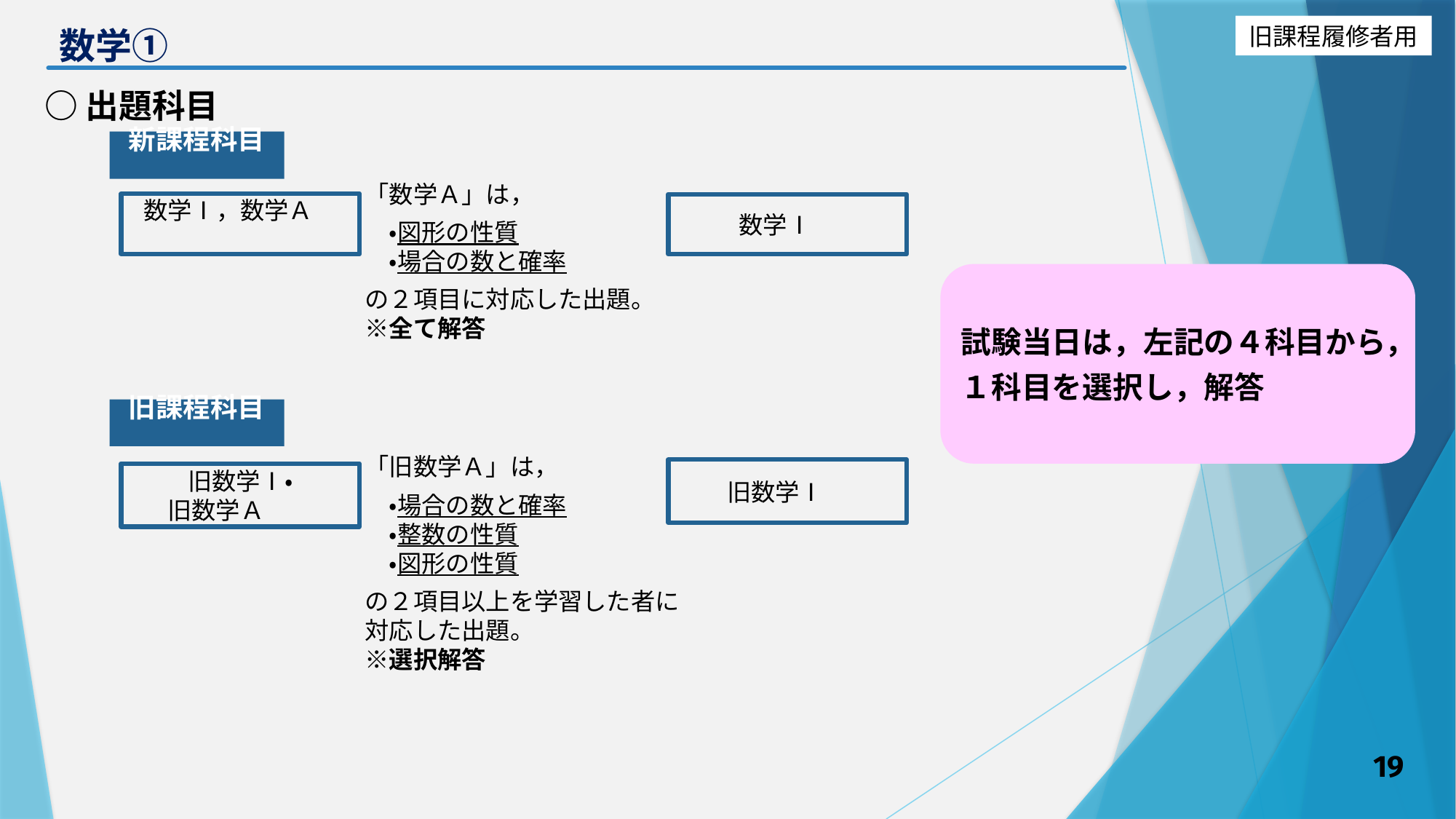

# 数学①
○出題科目
新課程科目
　「数学Ａ」は，
　　・図形の性質
　　・場合の数と確率
　の２項目に対応した出題。
　※全て解答
数学Ⅰ，数学Ａ
数学Ⅰ
試験当日は，左記の４科目から，
１科目を選択し，解答
旧課程科目
　「旧数学Ａ」は，
　　・場合の数と確率
　　・整数の性質
　　・図形の性質
　の２項目以上を学習した者に
　対応した出題。
　※選択解答
旧数学Ⅰ
旧数学Ⅰ・
旧数学Ａ
19